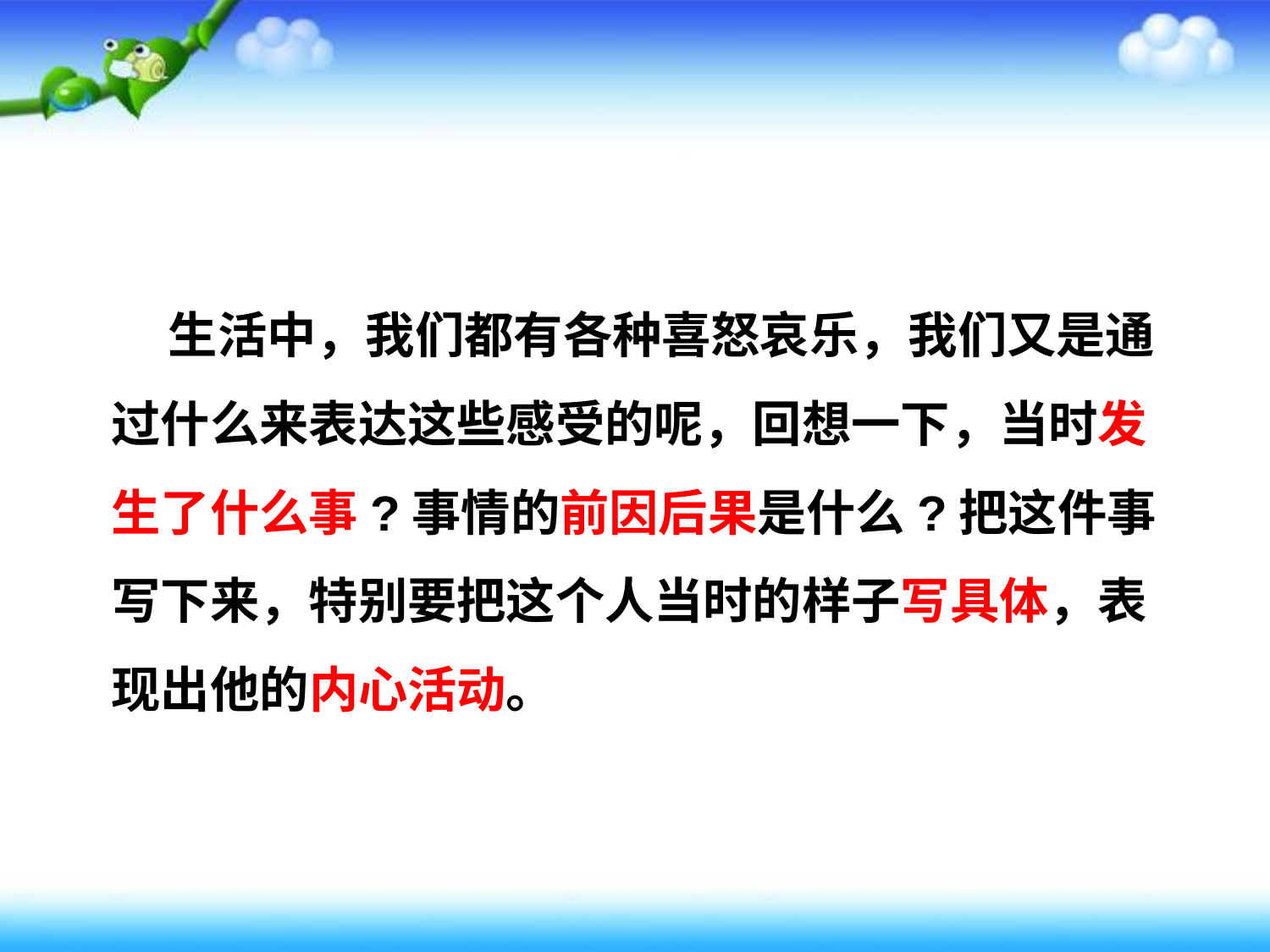

生活中，我们都有各种喜怒哀乐，我们又是通过什么来表达这些感受的呢，回想一下，当时发生了什么事?事情的前因后果是什么?把这件事写下来，特别要把这个人当时的样子写具体，表现出他的内心活动。